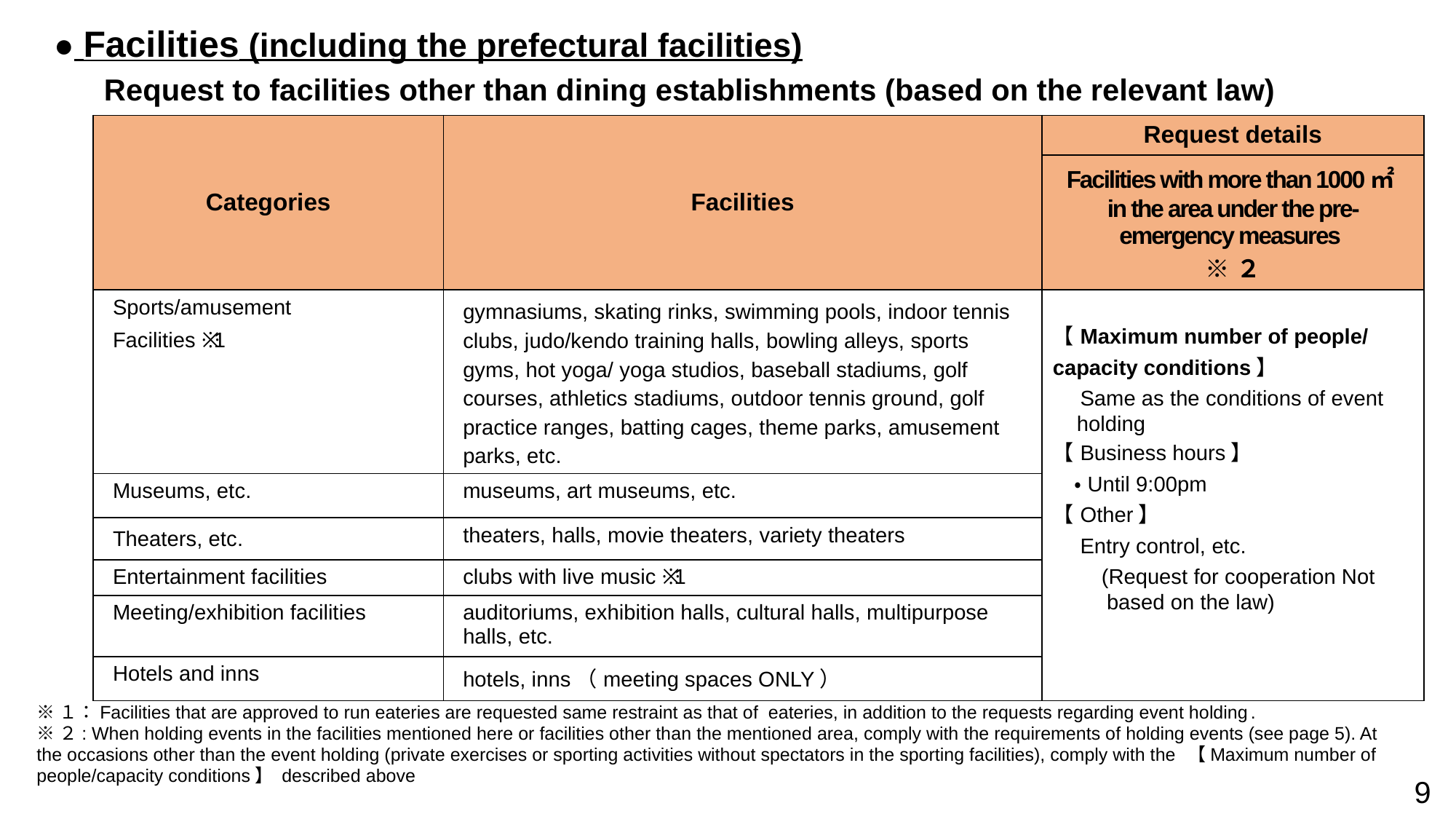

● Facilities (including the prefectural facilities)
Request to facilities other than dining establishments (based on the relevant law)
| Categories | Facilities | Request details |
| --- | --- | --- |
|  |  | Facilities with more than 1000㎡ in the area under the pre-emergency measures ※２ |
| Sports/amusement Facilities ※1 | gymnasiums, skating rinks, swimming pools, indoor tennis clubs, judo/kendo training halls, bowling alleys, sports gyms, hot yoga/ yoga studios, baseball stadiums, golf courses, athletics stadiums, outdoor tennis ground, golf practice ranges, batting cages, theme parks, amusement parks, etc. | 【Maximum number of people/　capacity conditions】 　Same as the conditions of event holding 【Business hours】 　・Until 9:00pm 【Other】 　Entry control, etc. 　　(Request for cooperation Not based on the law) |
| Museums, etc. | museums, art museums, etc. |  |
| Theaters, etc. | theaters, halls, movie theaters, variety theaters |  |
| Entertainment facilities | clubs with live music ※1 |  |
| Meeting/exhibition facilities | auditoriums, exhibition halls, cultural halls, multipurpose halls, etc. |  |
| Hotels and inns | hotels, inns（meeting spaces ONLY） |  |
※１：Facilities that are approved to run eateries are requested same restraint as that of  eateries, in addition to the requests regarding event holding.
※２: When holding events in the facilities mentioned here or facilities other than the mentioned area, comply with the requirements of holding events (see page 5). At the occasions other than the event holding (private exercises or sporting activities without spectators in the sporting facilities), comply with the 【Maximum number of people/capacity conditions】 described above

9